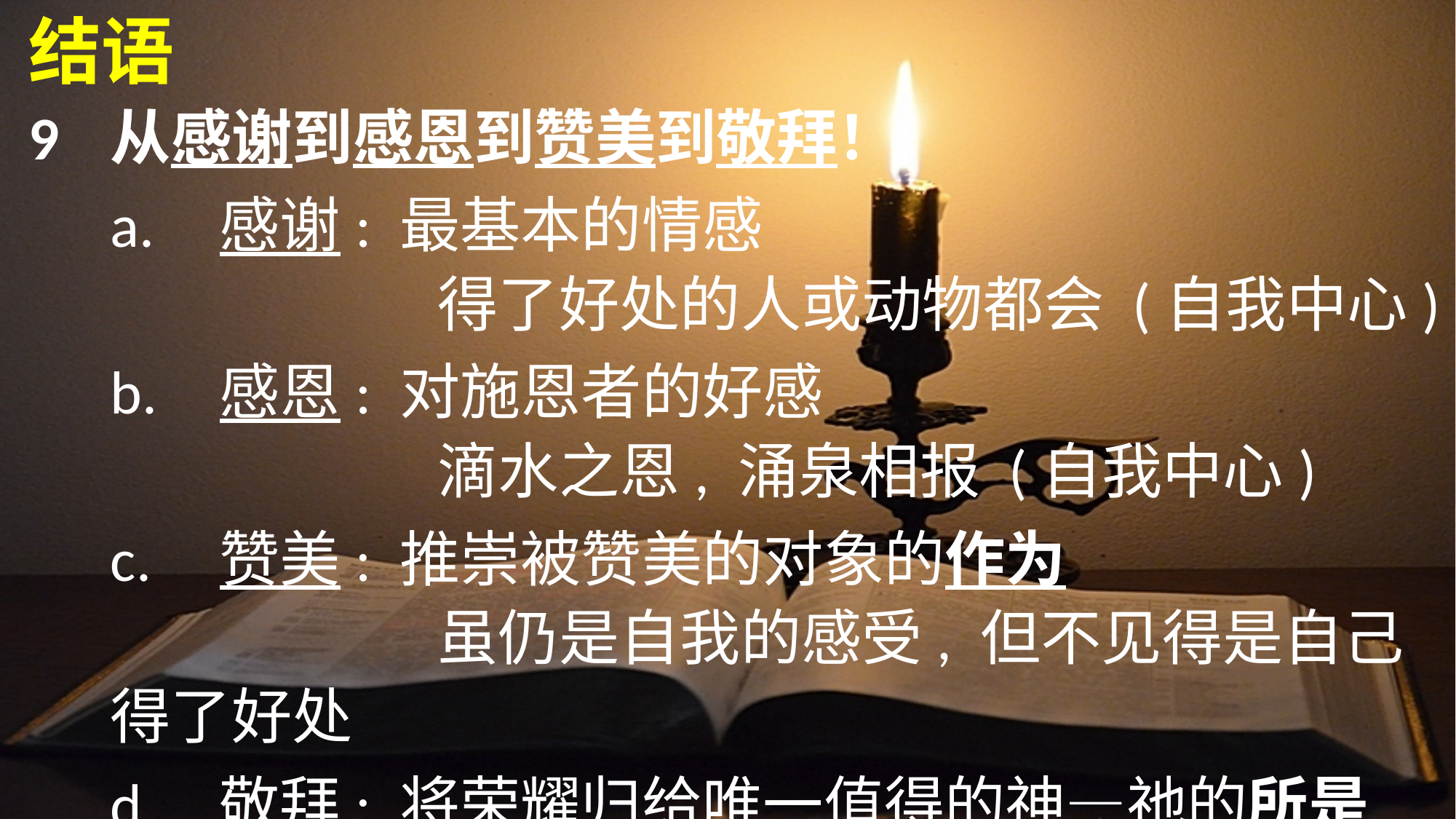

结语
9	从感谢到感恩到赞美到敬拜！
	a.	感谢: 最基本的情感
				得了好处的人或动物都会 (自我中心)
	b.	感恩: 对施恩者的好感
				滴水之恩, 涌泉相报 (自我中心)
	c.	赞美: 推崇被赞美的对象的作为
				虽仍是自我的感受, 但不见得是自己得了好处
	d.	敬拜: 将荣耀归给唯一值得的神—祂的所是